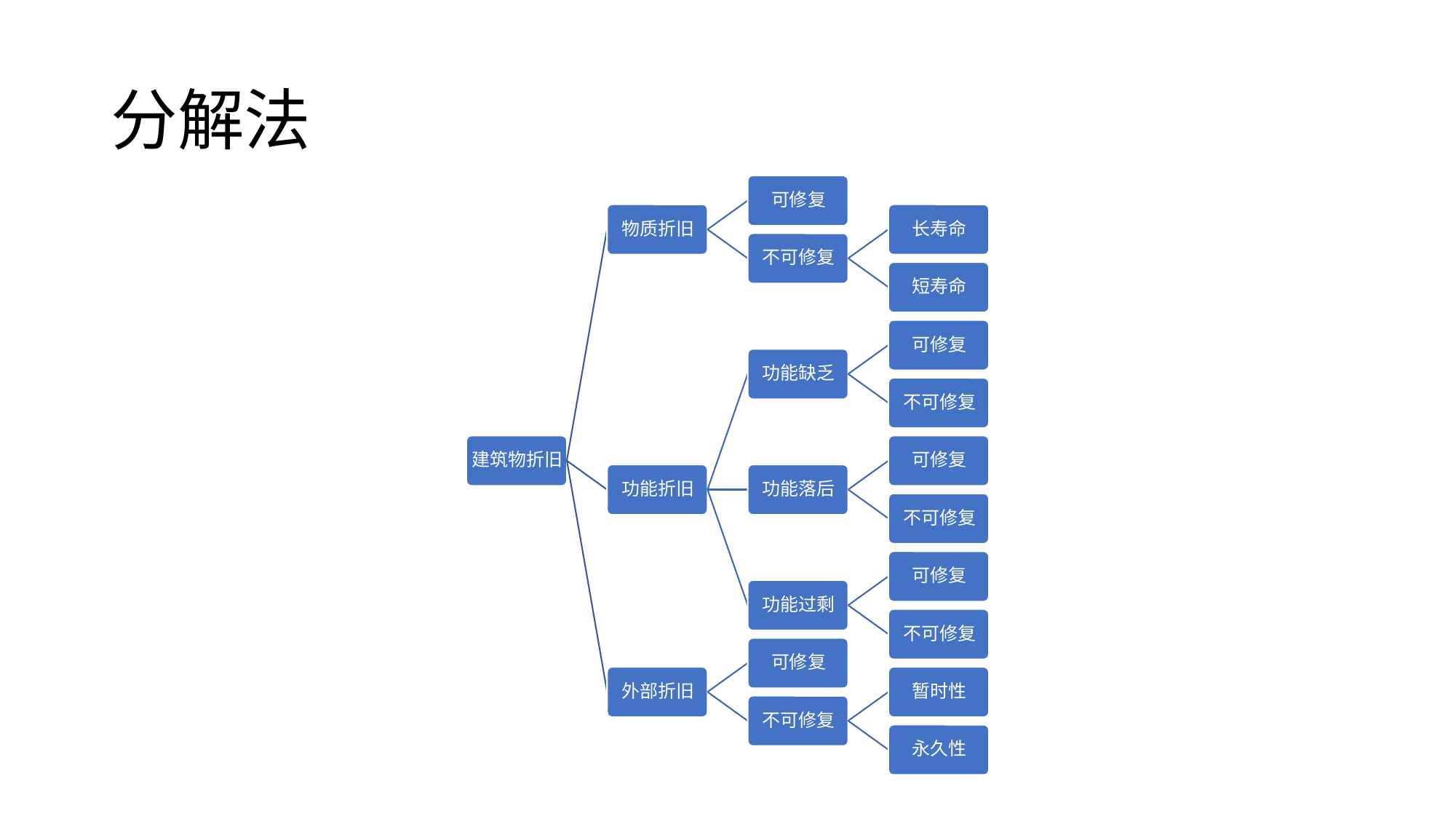

# 分解法
建筑物折旧

物质折旧

可修复

不可修复

长寿命

短寿命

功能折旧

功能缺乏

可修复

不可修复

功能落后

可修复

不可修复

功能过剩

可修复

不可修复

外部折旧

可修复

不可修复

暂时性

永久性